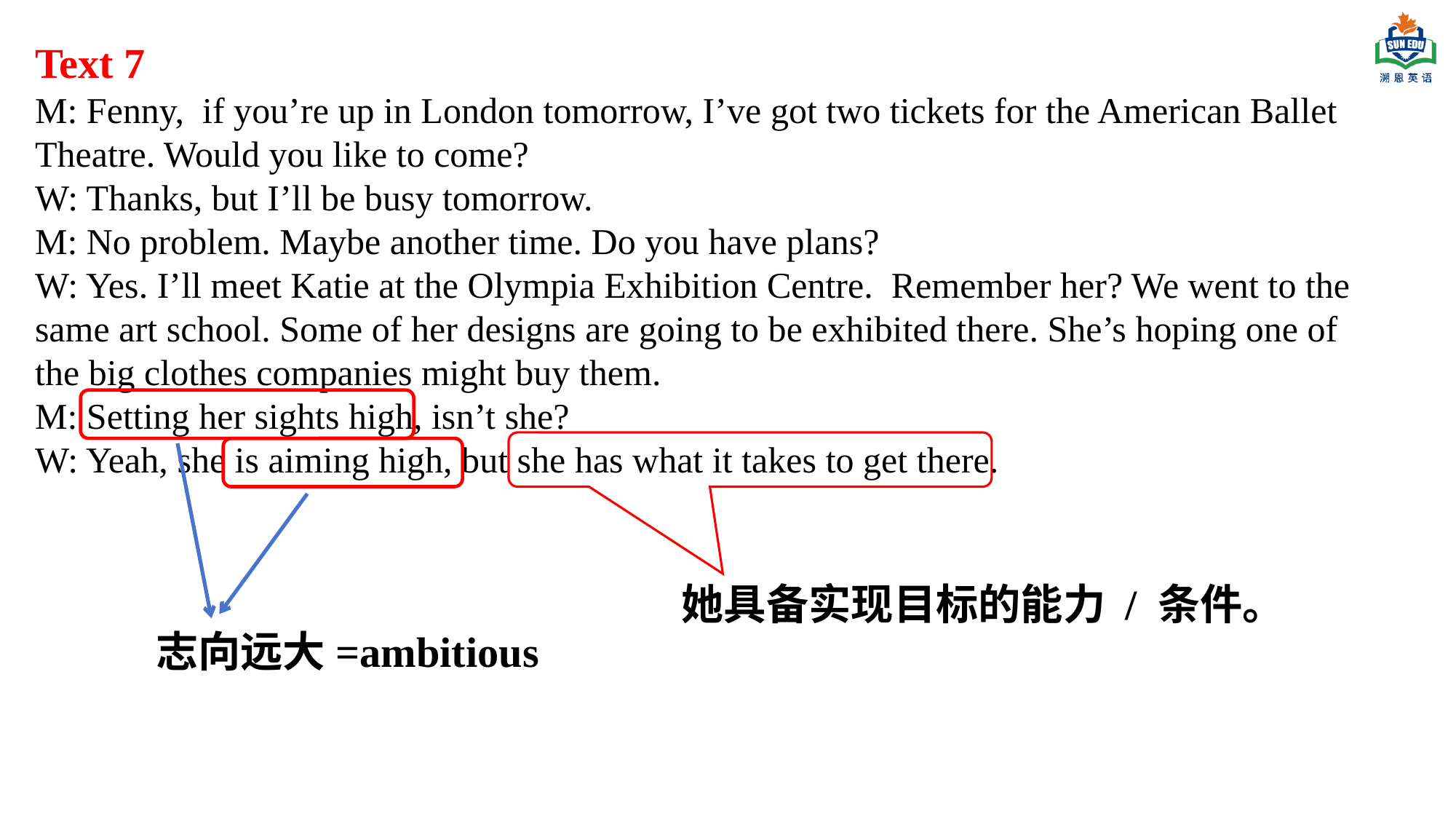

Text 7
M: Fenny,  if you’re up in London tomorrow, I’ve got two tickets for the American Ballet Theatre. Would you like to come?
W: Thanks, but I’ll be busy tomorrow.
M: No problem. Maybe another time. Do you have plans?
W: Yes. I’ll meet Katie at the Olympia Exhibition Centre.  Remember her? We went to the same art school. Some of her designs are going to be exhibited there. She’s hoping one of the big clothes companies might buy them.
M: Setting her sights high, isn’t she?
W: Yeah, she is aiming high, but she has what it takes to get there.

她具备实现目标的能力 / 条件。
志向远大=ambitious